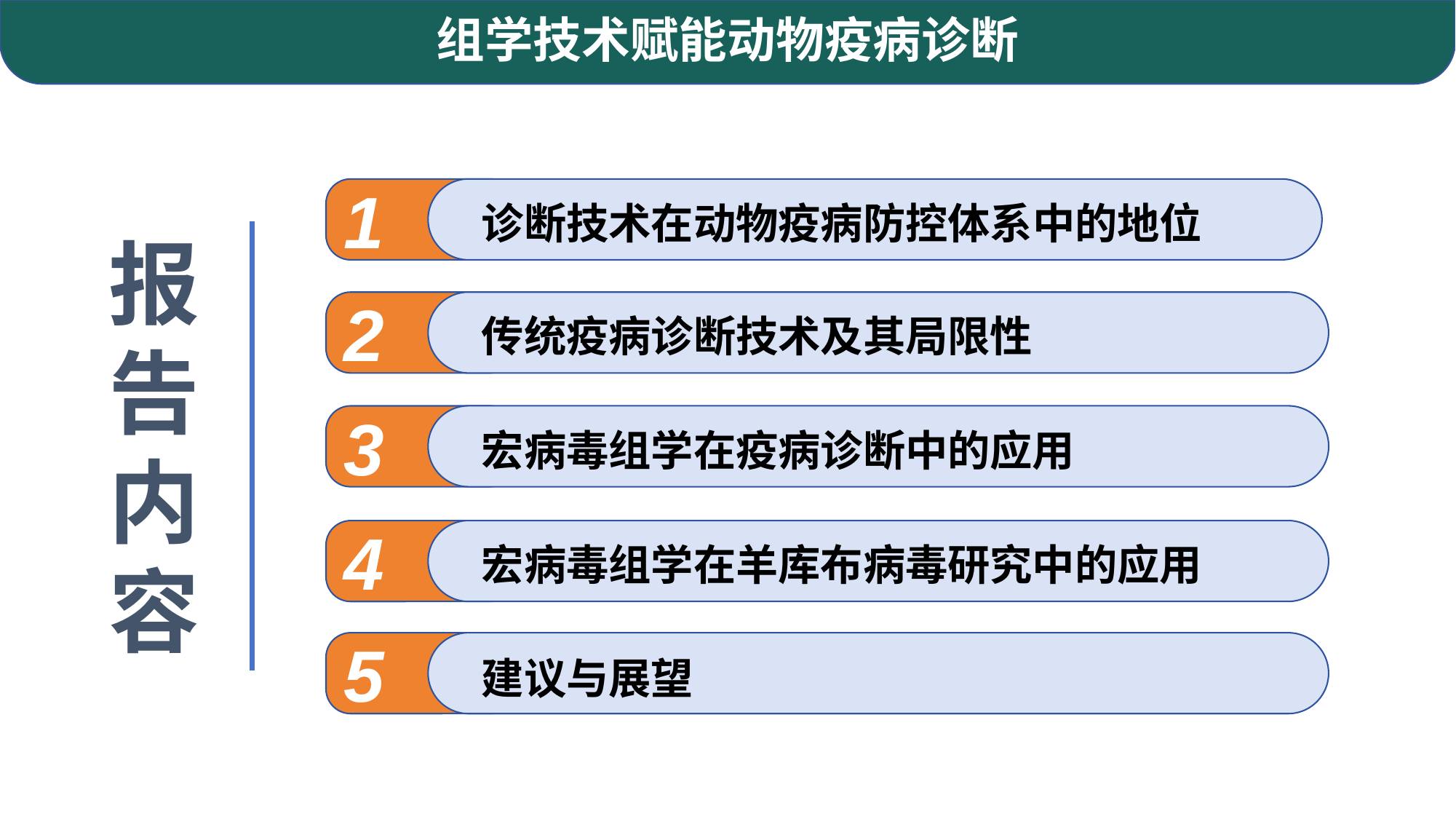

组学技术赋能动物疫病诊断
1

诊断技术在动物疫病防控体系中的地位
报告内容

2
传统疫病诊断技术及其局限性

3
宏病毒组学在疫病诊断中的应用

4
宏病毒组学在羊库布病毒研究中的应用

5
建议与展望